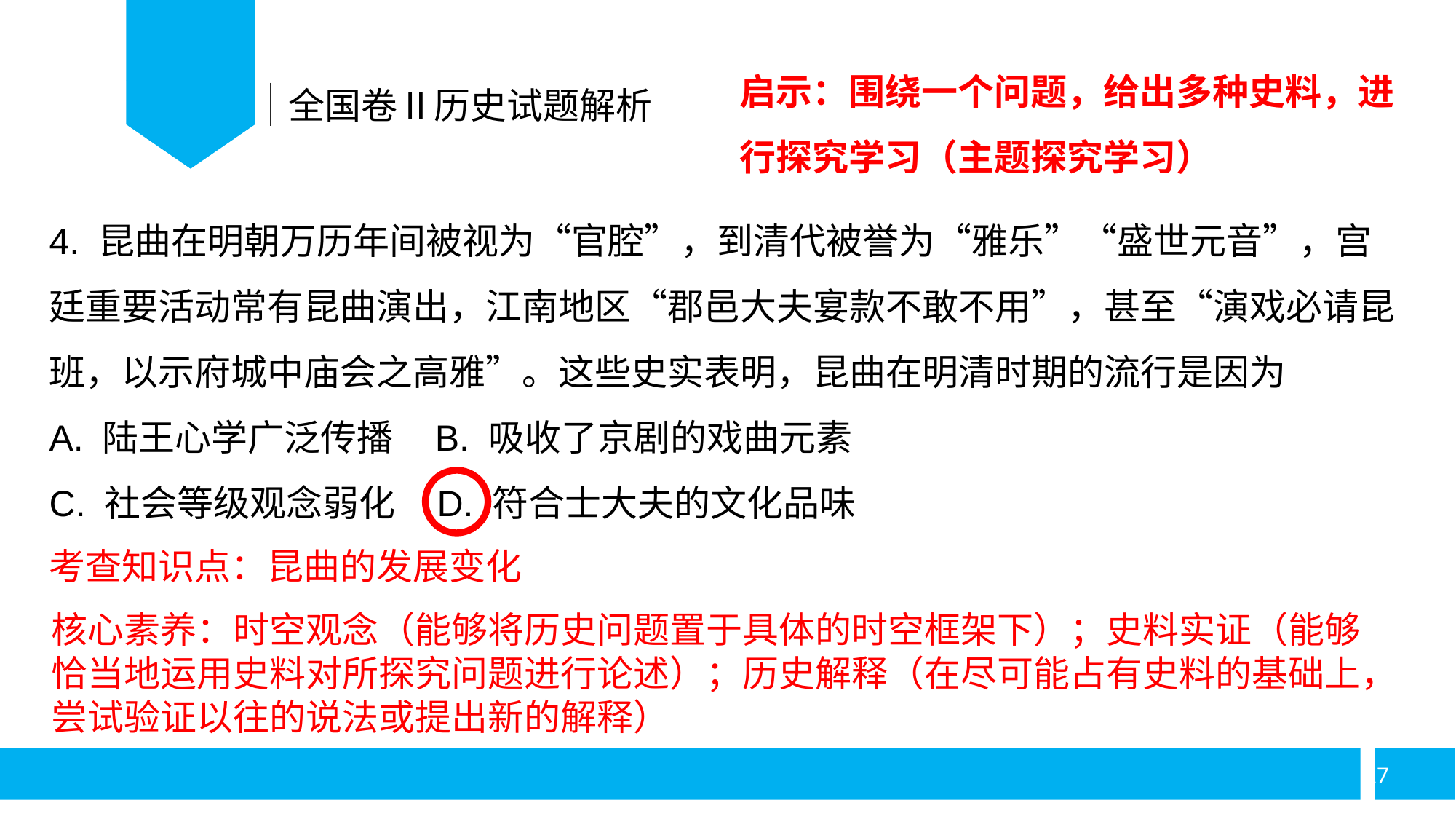

启示：围绕一个问题，给出多种史料，进行探究学习（主题探究学习）
全国卷Ⅱ历史试题解析
4. 昆曲在明朝万历年间被视为“官腔”，到清代被誉为“雅乐”“盛世元音”，宫廷重要活动常有昆曲演出，江南地区“郡邑大夫宴款不敢不用”，甚至“演戏必请昆班，以示府城中庙会之高雅”。这些史实表明，昆曲在明清时期的流行是因为
A. 陆王心学广泛传播    B. 吸收了京剧的戏曲元素
C. 社会等级观念弱化    D. 符合士大夫的文化品味

考查知识点：昆曲的发展变化
核心素养：时空观念（能够将历史问题置于具体的时空框架下）；史料实证（能够恰当地运用史料对所探究问题进行论述）；历史解释（在尽可能占有史料的基础上，尝试验证以往的说法或提出新的解释）